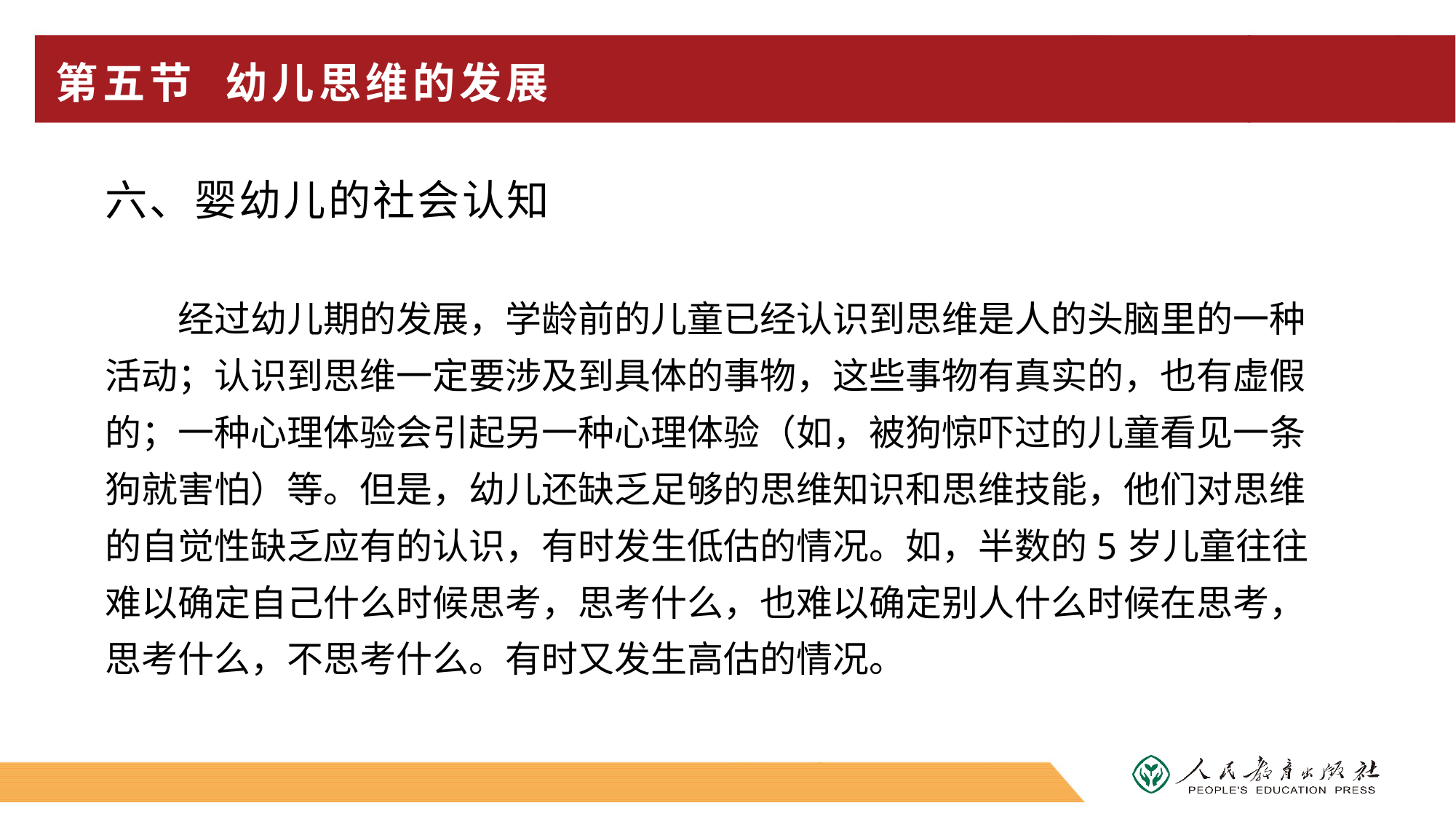

# 第五节  幼儿思维的发展
六、婴幼儿的社会认知
经过幼儿期的发展，学龄前的儿童已经认识到思维是人的头脑里的一种活动；认识到思维一定要涉及到具体的事物，这些事物有真实的，也有虚假的；一种心理体验会引起另一种心理体验（如，被狗惊吓过的儿童看见一条狗就害怕）等。但是，幼儿还缺乏足够的思维知识和思维技能，他们对思维的自觉性缺乏应有的认识，有时发生低估的情况。如，半数的5岁儿童往往难以确定自己什么时候思考，思考什么，也难以确定别人什么时候在思考，思考什么，不思考什么。有时又发生高估的情况。